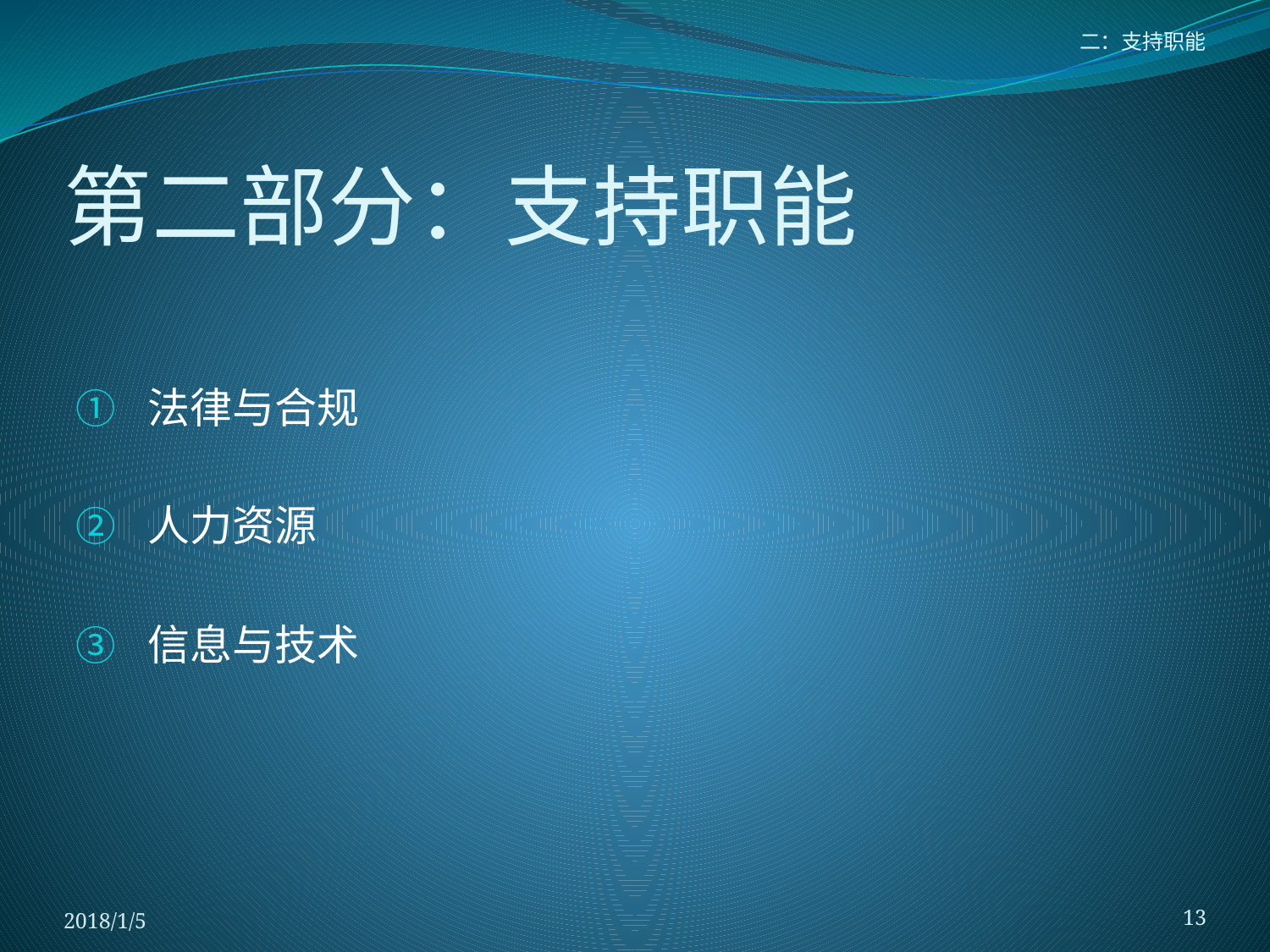

# 二：支持职能
第二部分：支持职能

法律与合规

人力资源

信息与技术
2018/1/5
13